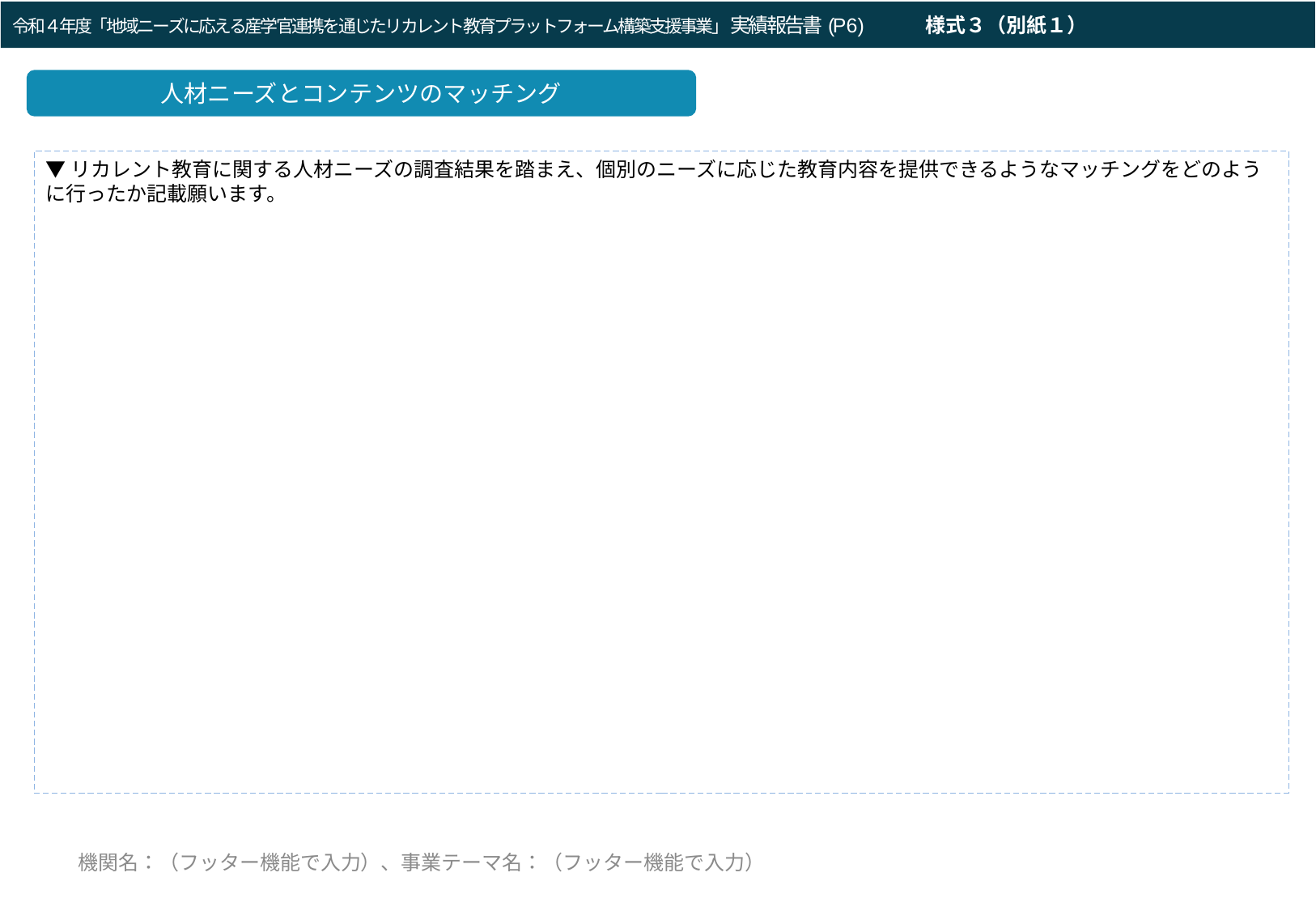

令和４年度「地域ニーズに応える産学官連携を通じたリカレント教育プラットフォーム構築支援事業」実績報告書(P6)　　　様式３（別紙１）
令和３年度「DX等成長分野を中心とした就職・転職支援のためのリカレント教育推進事業」企画提案書（Ⅰ：DXリテラシー）(P6)
人材ニーズとコンテンツのマッチング
▼リカレント教育に関する人材ニーズの調査結果を踏まえ、個別のニーズに応じた教育内容を提供できるようなマッチングをどのように行ったか記載願います。

機関名：（フッター機能で入力）、事業テーマ名：（フッター機能で入力）